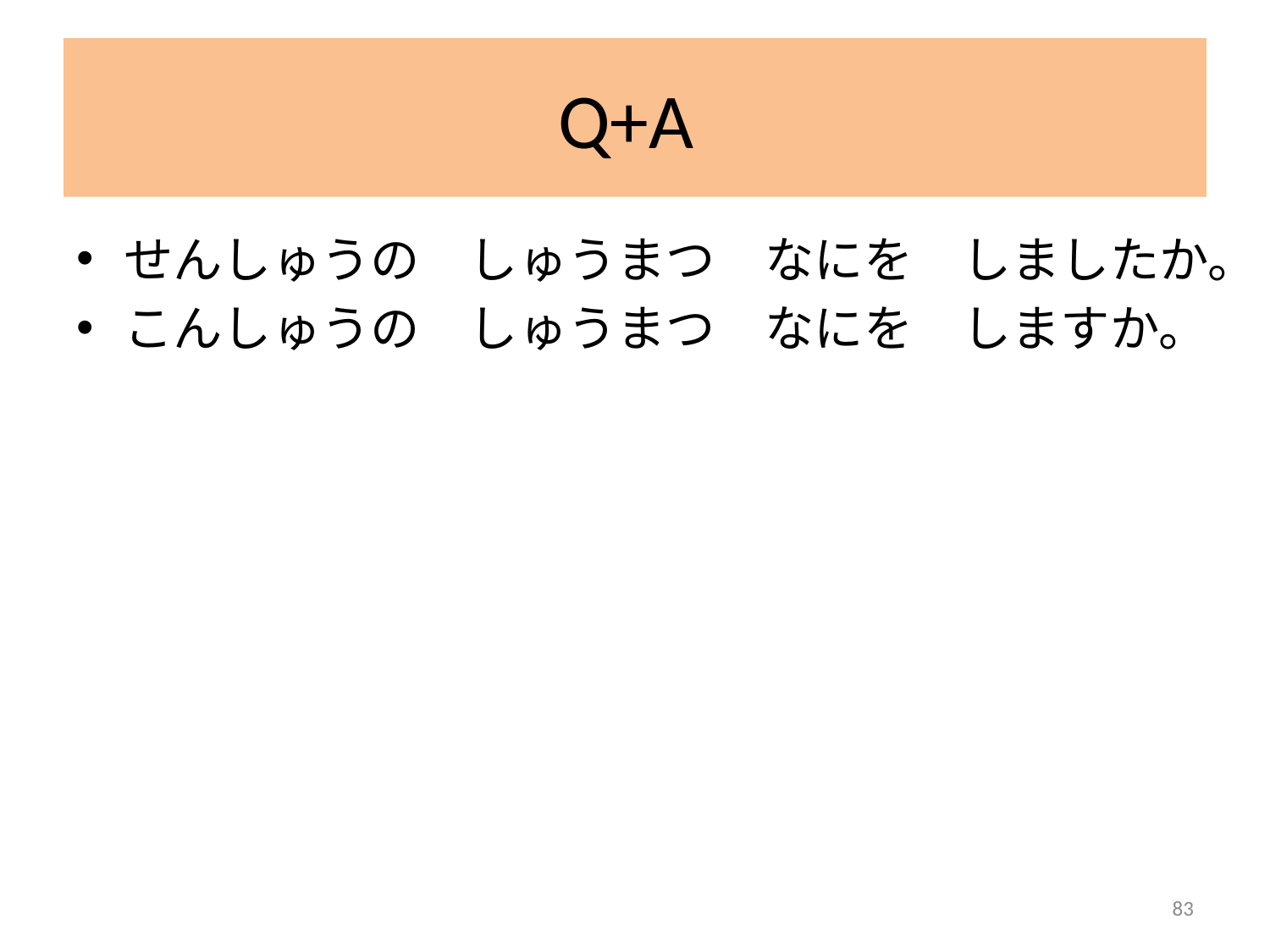

# Q+A
せんしゅうの　しゅうまつ　なにを　しましたか。
こんしゅうの　しゅうまつ　なにを　しますか。
83